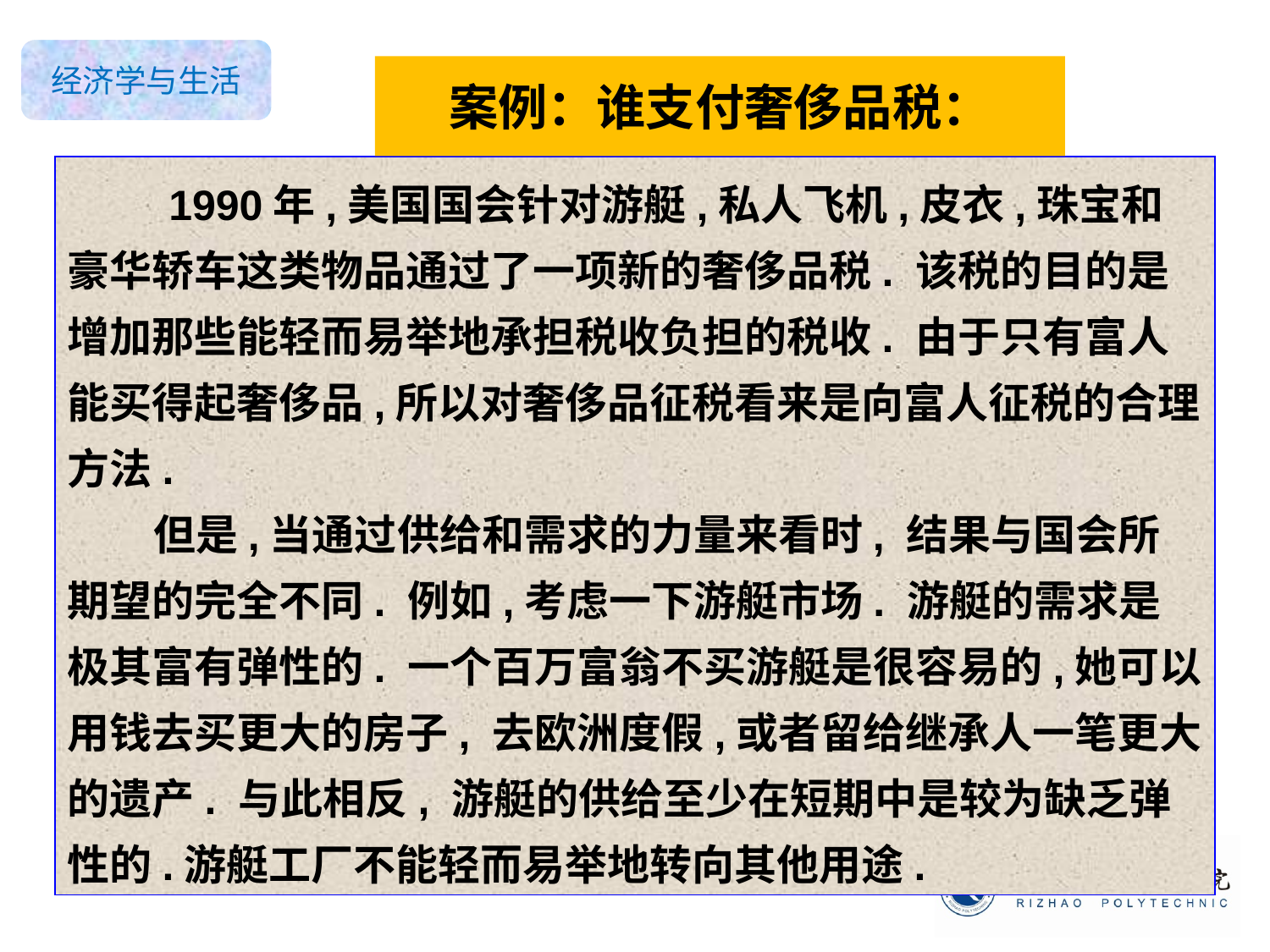

案例：谁支付奢侈品税：
       1990年,美国国会针对游艇,私人飞机,皮衣,珠宝和豪华轿车这类物品通过了一项新的奢侈品税. 该税的目的是增加那些能轻而易举地承担税收负担的税收. 由于只有富人能买得起奢侈品,所以对奢侈品征税看来是向富人征税的合理方法.
      但是,当通过供给和需求的力量来看时, 结果与国会所期望的完全不同. 例如,考虑一下游艇市场. 游艇的需求是极其富有弹性的. 一个百万富翁不买游艇是很容易的,她可以用钱去买更大的房子, 去欧洲度假,或者留给继承人一笔更大的遗产. 与此相反, 游艇的供给至少在短期中是较为缺乏弹性的.游艇工厂不能轻而易举地转向其他用途.